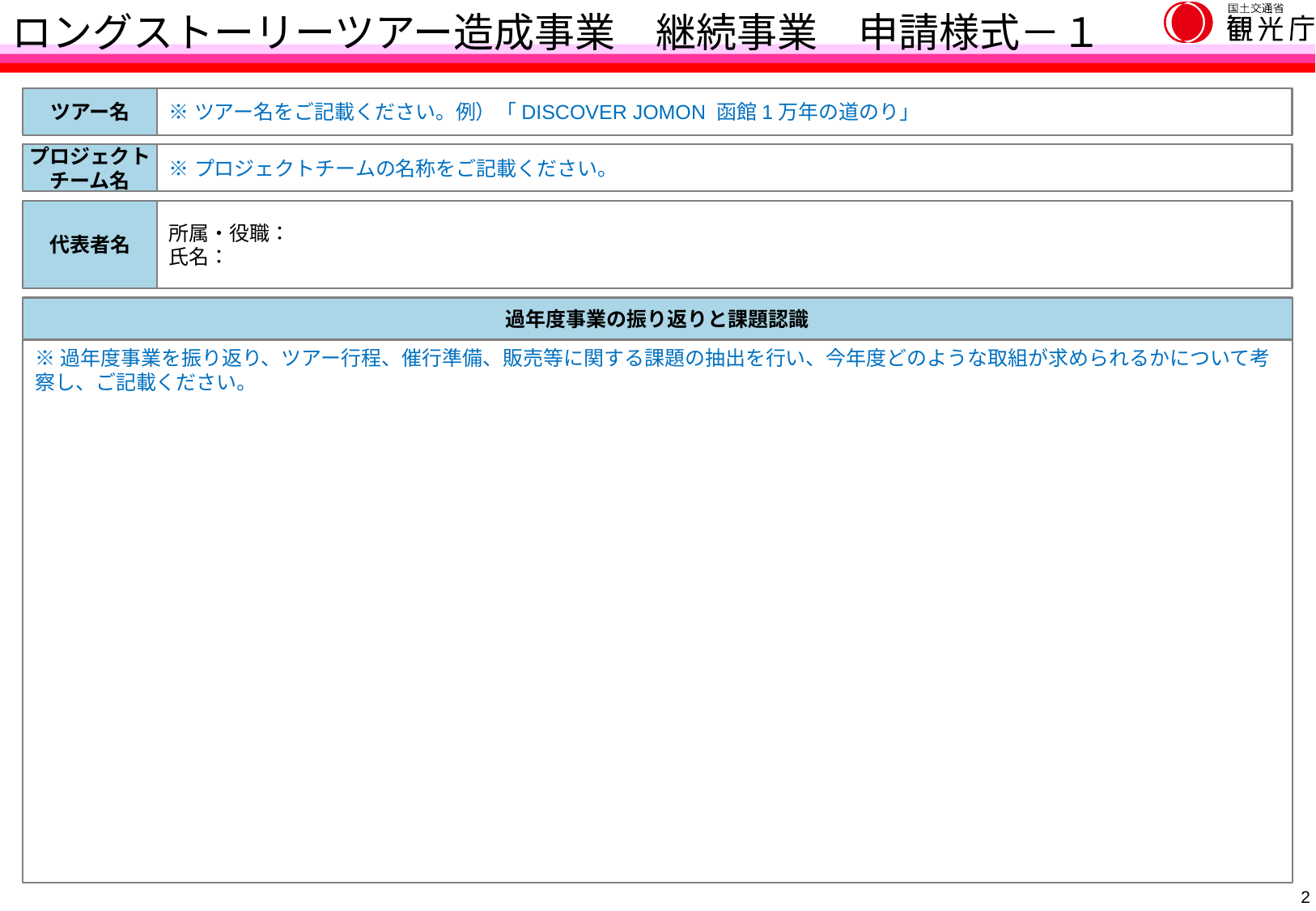

ロングストーリーツアー造成事業　継続事業　申請様式－１
ツアー名
※ツアー名をご記載ください。例）「DISCOVER JOMON 函館1万年の道のり」
※プロジェクトチームの名称をご記載ください。
プロジェクト
チーム名
代表者名
所属・役職：
氏名：
過年度事業の振り返りと課題認識
※過年度事業を振り返り、ツアー行程、催行準備、販売等に関する課題の抽出を行い、今年度どのような取組が求められるかについて考察し、ご記載ください。
2